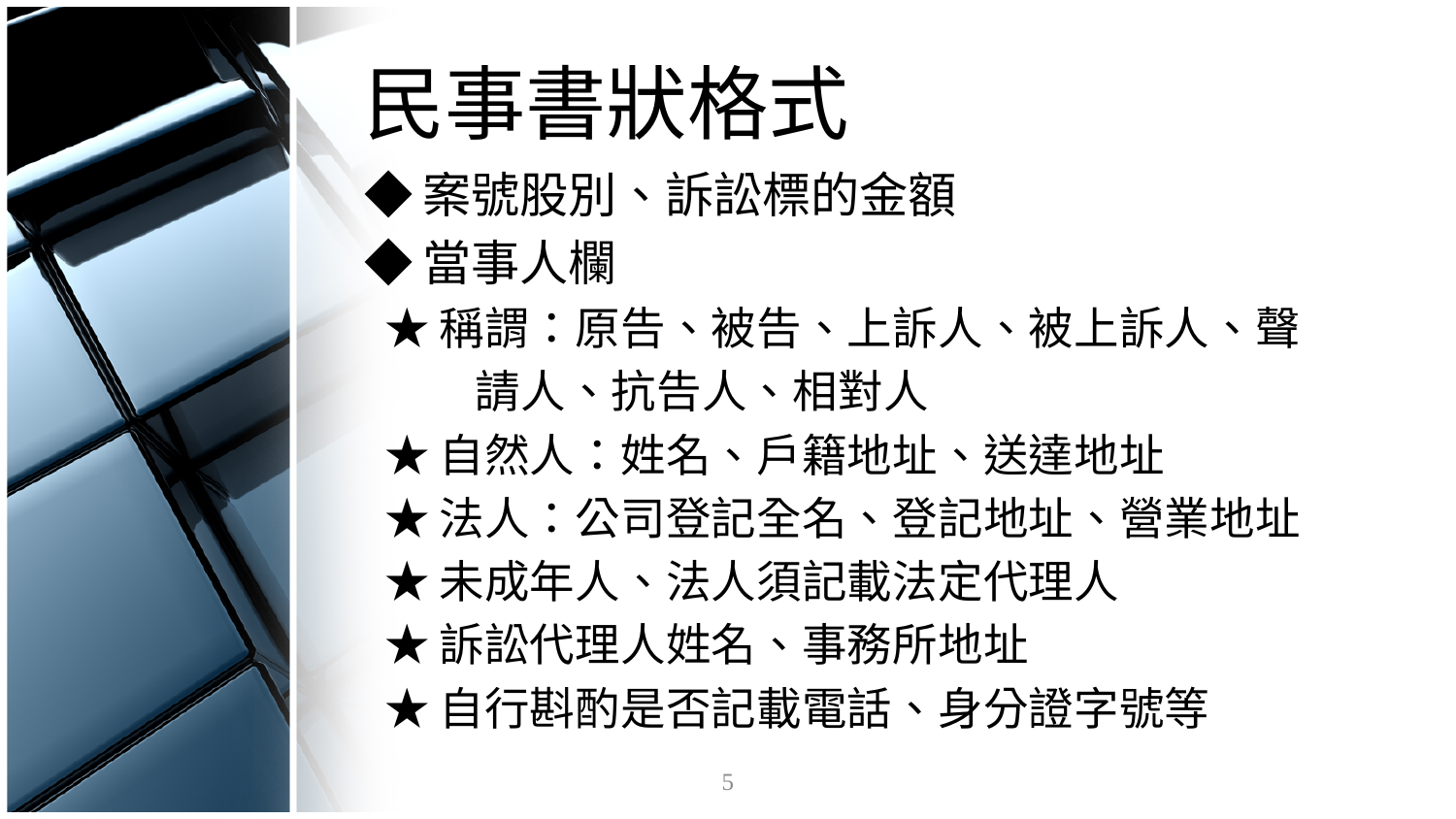

# 民事書狀格式
◆案號股別、訴訟標的金額
◆當事人欄
  ★稱謂：原告、被告、上訴人、被上訴人、聲
          請人、抗告人、相對人
  ★自然人：姓名、戶籍地址、送達地址
  ★法人：公司登記全名、登記地址、營業地址
  ★未成年人、法人須記載法定代理人
  ★訴訟代理人姓名、事務所地址
  ★自行斟酌是否記載電話、身分證字號等

5